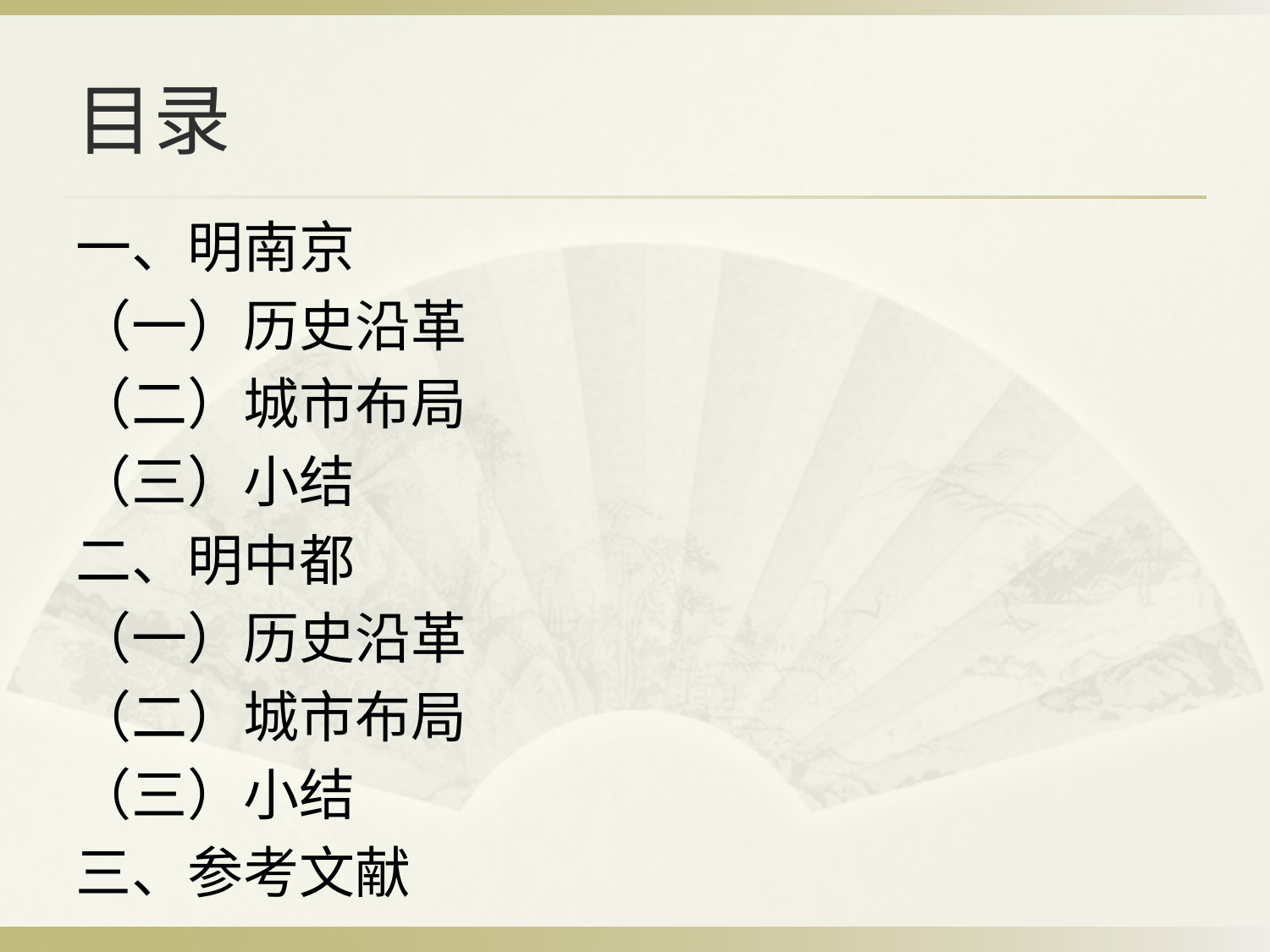

# 目录
一、明南京
（一）历史沿革
（二）城市布局
（三）小结
二、明中都
（一）历史沿革
（二）城市布局
（三）小结
三、参考文献